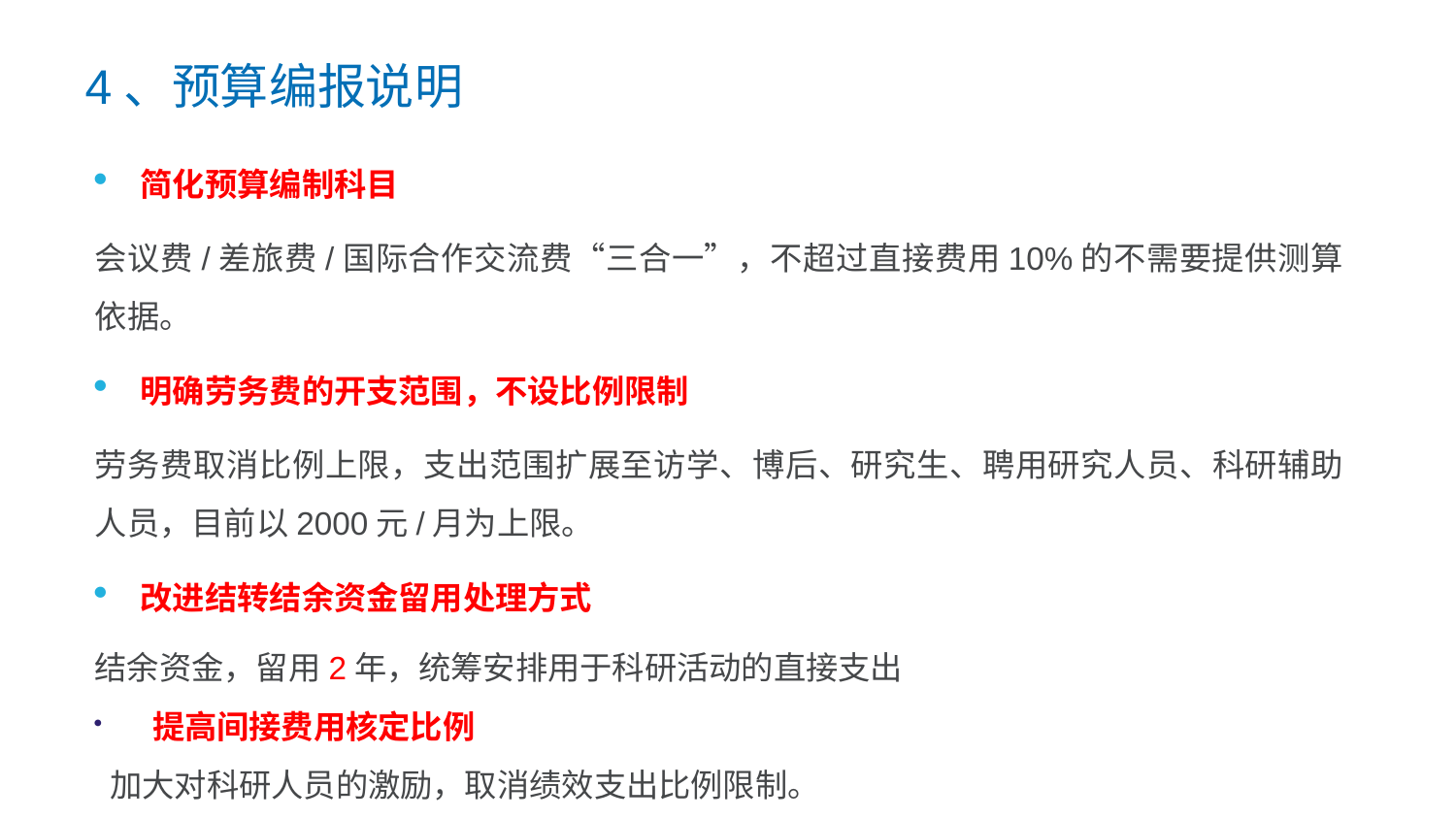

4、预算编报说明
简化预算编制科目
会议费/差旅费/国际合作交流费“三合一”，不超过直接费用10%的不需要提供测算依据。
明确劳务费的开支范围，不设比例限制
劳务费取消比例上限，支出范围扩展至访学、博后、研究生、聘用研究人员、科研辅助人员，目前以2000元/月为上限。
改进结转结余资金留用处理方式
结余资金，留用2年，统筹安排用于科研活动的直接支出
提高间接费用核定比例
 加大对科研人员的激励，取消绩效支出比例限制。